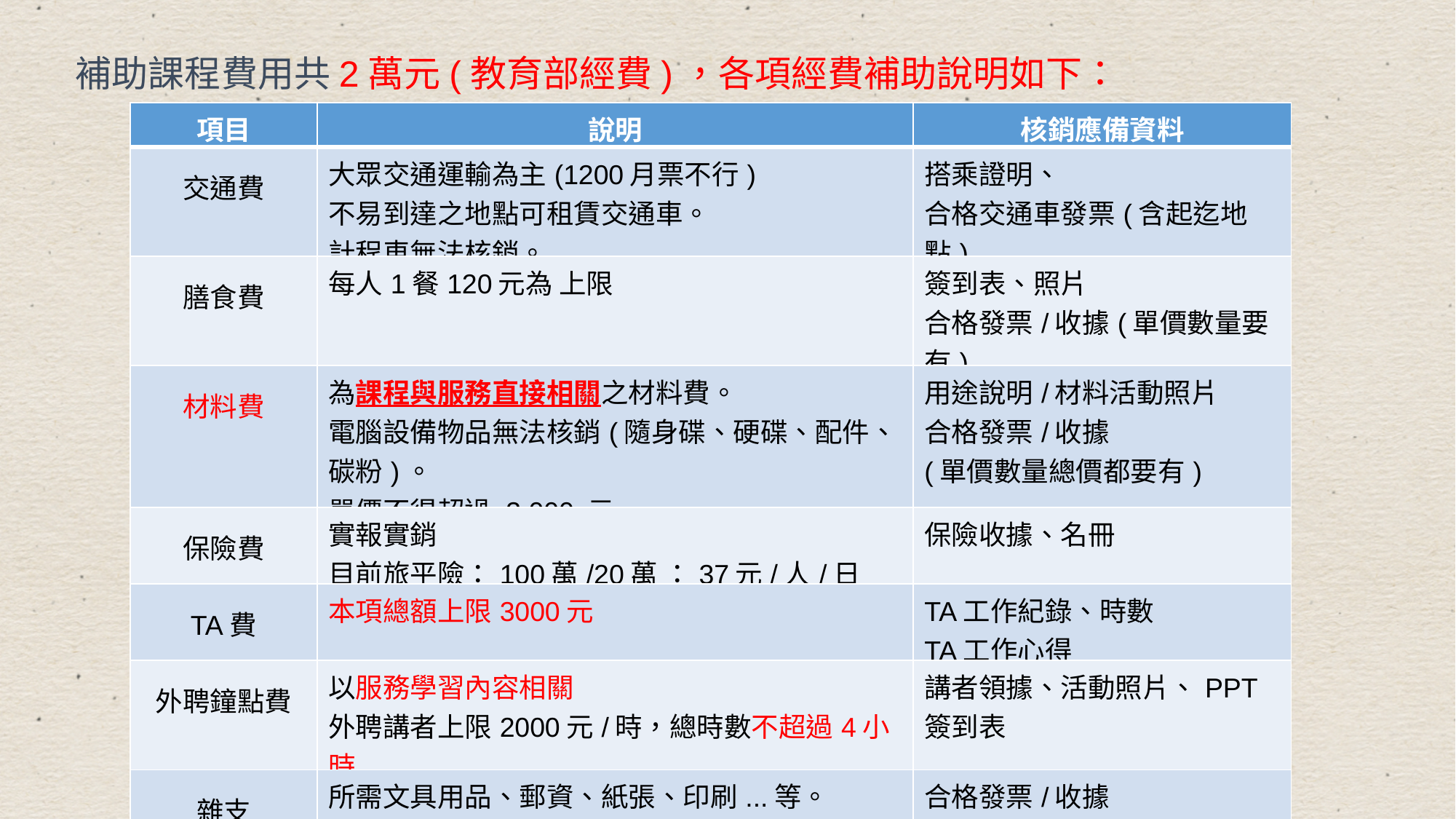

補助課程費用共2萬元(教育部經費)，各項經費補助說明如下：
| 項目 | 說明 | 核銷應備資料 |
| --- | --- | --- |
| 交通費 | 大眾交通運輸為主(1200月票不行) 不易到達之地點可租賃交通車。 計程車無法核銷。 | 搭乘證明、 合格交通車發票(含起迄地點) |
| 膳食費 | 每人1餐120元為 上限 | 簽到表、照片 合格發票/收據(單價數量要有) |
| 材料費 | 為課程與服務直接相關之材料費。 電腦設備物品無法核銷(隨身碟、硬碟、配件、碳粉)。 單價不得超過 3,000 元 | 用途說明/材料活動照片 合格發票/收據 (單價數量總價都要有) |
| 保險費 | 實報實銷 目前旅平險：100萬/20萬 ：37元/人/日 | 保險收據、名冊 |
| TA費 | 本項總額上限3000元 | TA工作紀錄、時數 TA工作心得 |
| 外聘鐘點費 | 以服務學習內容相關 外聘講者上限2000元/時，總時數不超過4小時 | 講者領據、活動照片、PPT 簽到表 |
| 雜支 | 所需文具用品、郵資、紙張、印刷...等。 禮品費限新合作機構，上限1000元。 | 合格發票/收據 (單價數量總價都要有) |